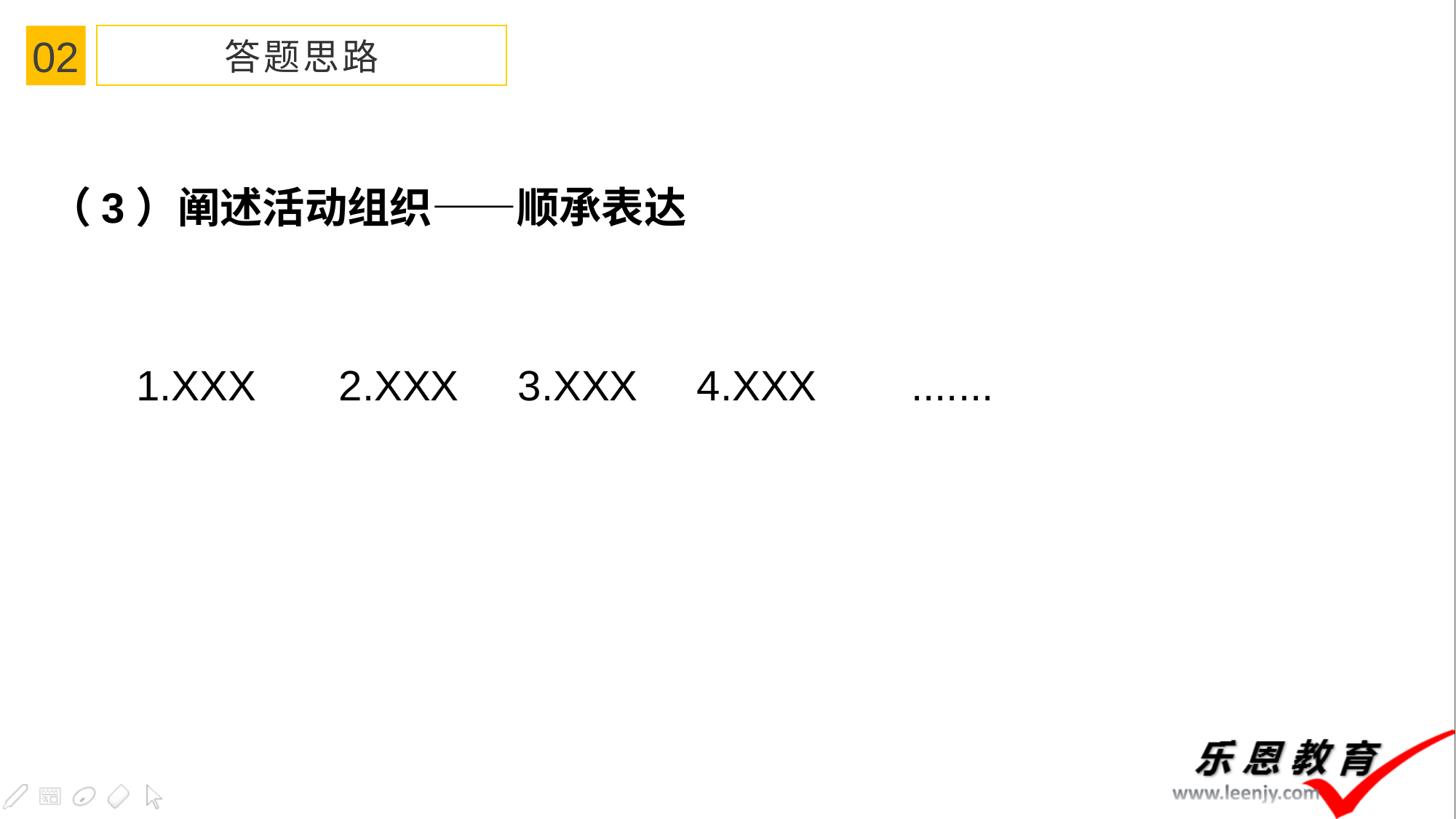

02
答题思路

（3）阐述活动组织——顺承表达

1.XXX       2.XXX     3.XXX     4.XXX        .......